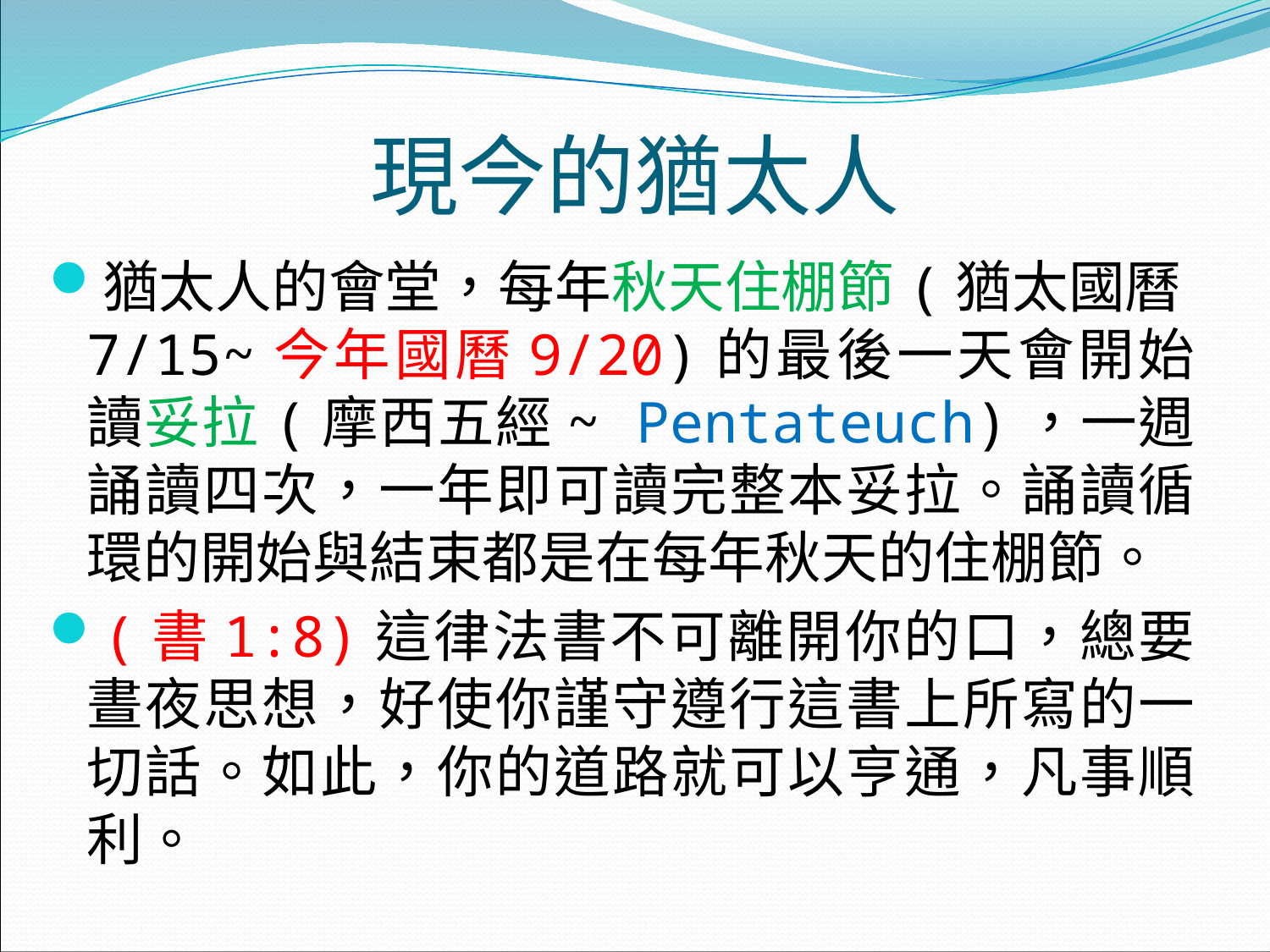

# 現今的猶太人
猶太人的會堂，每年秋天住棚節(猶太國曆7/15~今年國曆9/20)的最後一天會開始讀妥拉(摩西五經~ Pentateuch)，一週誦讀四次，一年即可讀完整本妥拉。誦讀循環的開始與結束都是在每年秋天的住棚節。
(書1:8)這律法書不可離開你的口，總要晝夜思想，好使你謹守遵行這書上所寫的一切話。如此，你的道路就可以亨通，凡事順利。